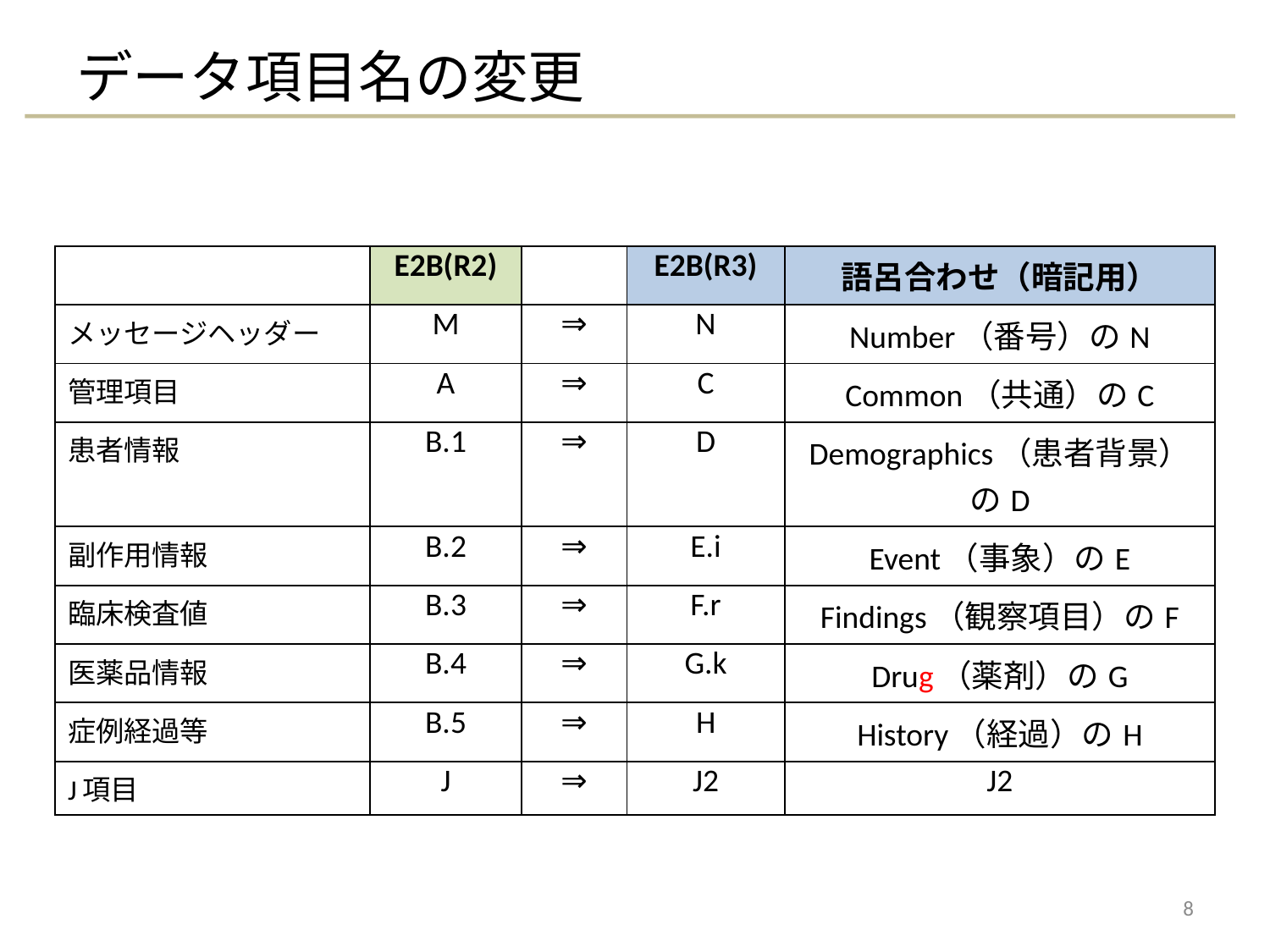

# データ項目名の変更

|  | E2B(R2) |  | E2B(R3) | 語呂合わせ（暗記用） |
| --- | --- | --- | --- | --- |
| メッセージヘッダー | M | ⇒ | N | Number（番号）のN |
| 管理項目 | A | ⇒ | C | Common（共通）のC |
| 患者情報 | B.1 | ⇒ | D | Demographics（患者背景）のD |
| 副作用情報 | B.2 | ⇒ | E.i | Event（事象）のE |
| 臨床検査値 | B.3 | ⇒ | F.r | Findings（観察項目）のF |
| 医薬品情報 | B.4 | ⇒ | G.k | Drug（薬剤）のG |
| 症例経過等 | B.5 | ⇒ | H | History（経過）のH |
| J項目 | J | ⇒ | J2 | J2 |
8